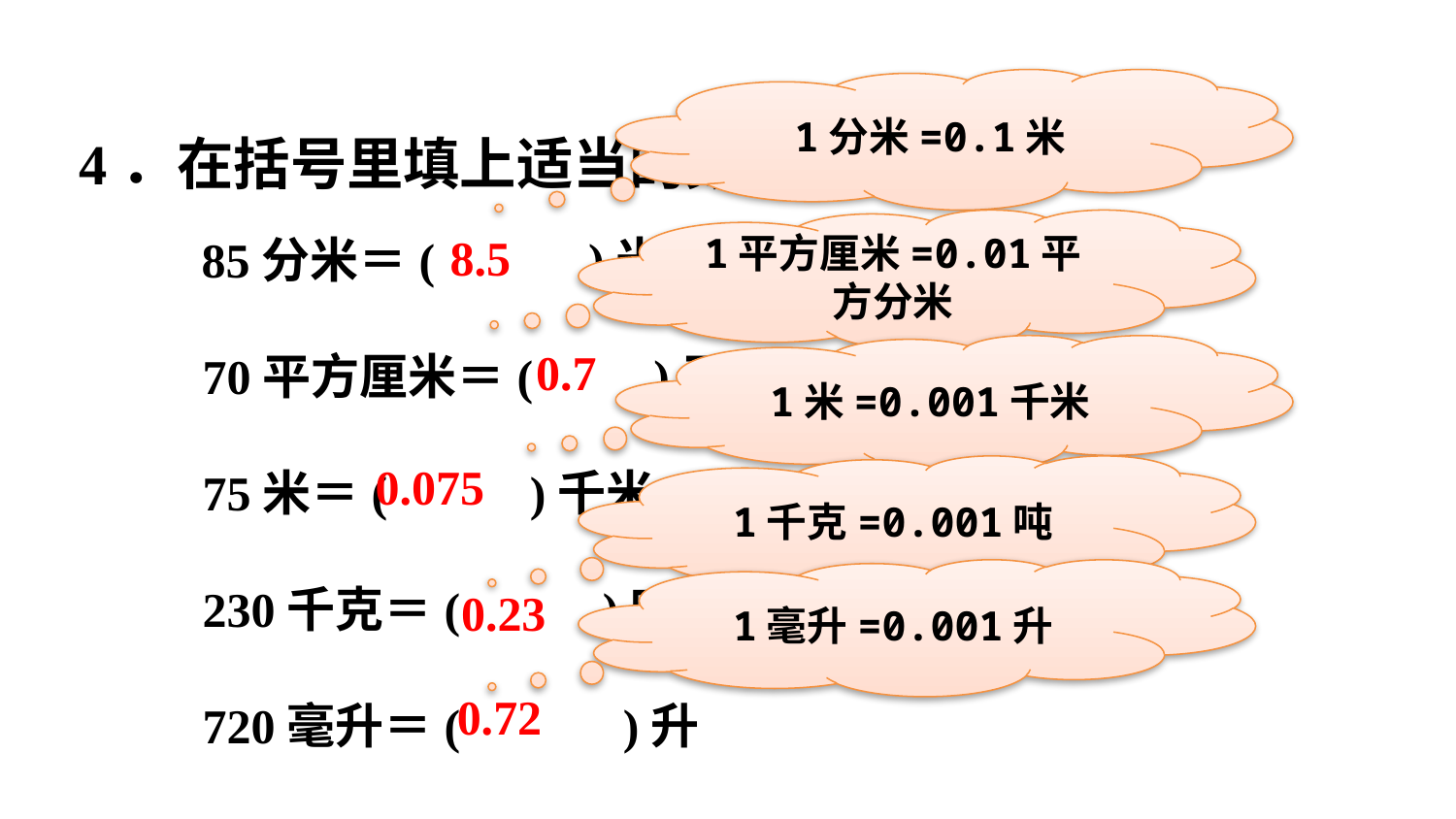

1分米=0.1米
4．在括号里填上适当的数。
85分米＝(　   　)米
      70平方厘米＝(　　)平方分米
      75米＝(　　  )千米
      230千克＝(　　  )吨
      720毫升＝(         	)升
8.5
1平方厘米=0.01平方分米
0.7
1米=0.001千米
0.075
1千克=0.001吨
0.23
1毫升=0.001升
0.72